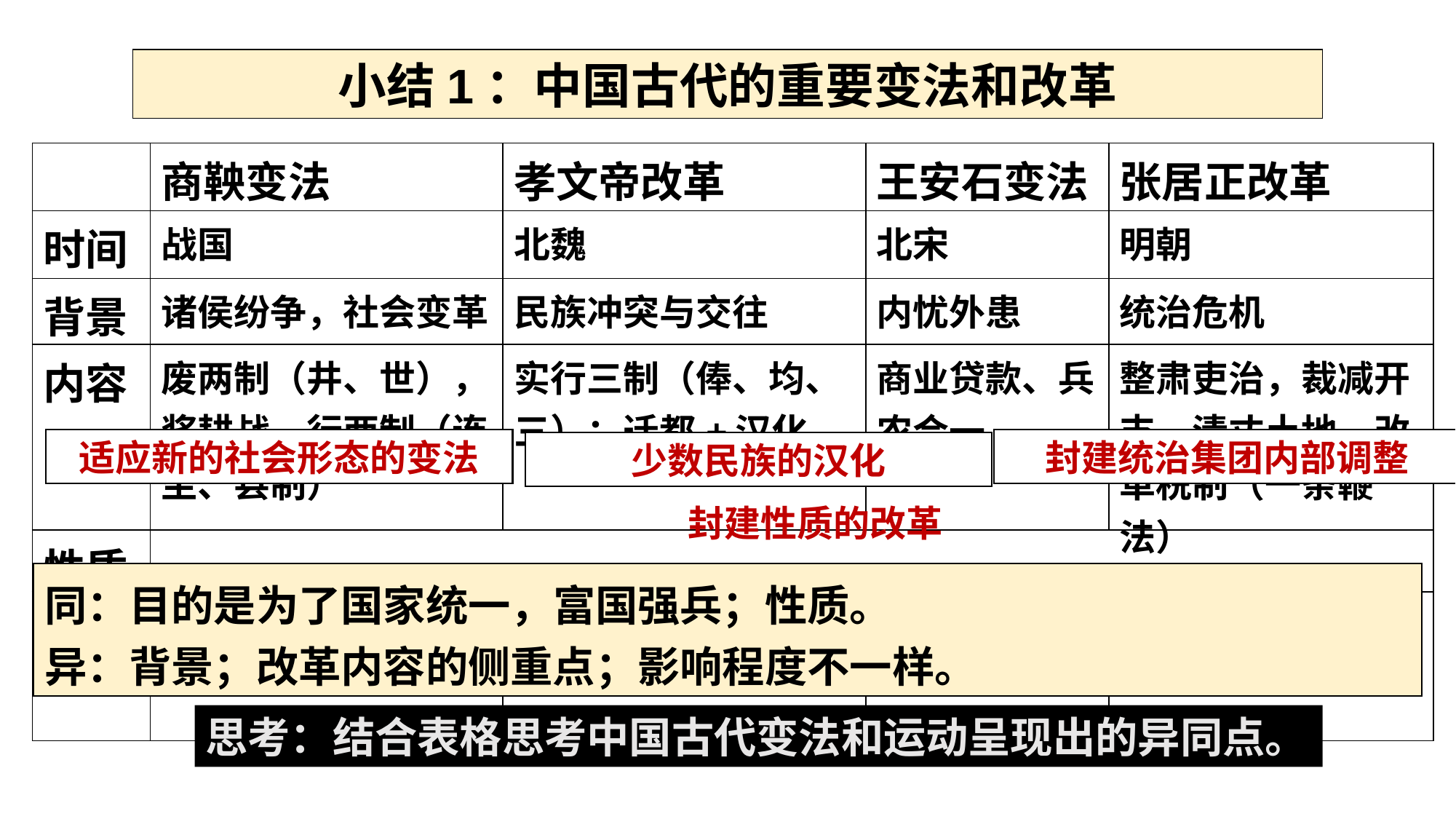

小结1：中国古代的重要变法和改革
|  | 商鞅变法 | 孝文帝改革 | 王安石变法 | 张居正改革 |
| --- | --- | --- | --- | --- |
| 时间 | 战国 | 北魏 | 北宋 | 明朝 |
| 背景 | 诸侯纷争，社会变革 | 民族冲突与交往 | 内忧外患 | 统治危机 |
| 内容 | 废两制（井、世），奖耕战，行两制（连坐、县制） | 实行三制（俸、均、三）；迁都+汉化 | 商业贷款、兵农合一 | 整肃吏治，裁减开支，清丈土地，改革税制（一条鞭法） |
| 性质 |  |  |  |  |
| 影响 |  |  |  |  |
适应新的社会形态的变法
封建统治集团内部调整
少数民族的汉化
封建性质的改革
同：目的是为了国家统一，富国强兵；性质。
异：背景；改革内容的侧重点；影响程度不一样。
暂缓危机，几乎废止
富国强兵，奠定秦统一基础
初期有效，后被废止；
促进北魏发展；加快民族交融；利于国家统一
思考：结合表格思考中国古代变法和运动呈现出的异同点。